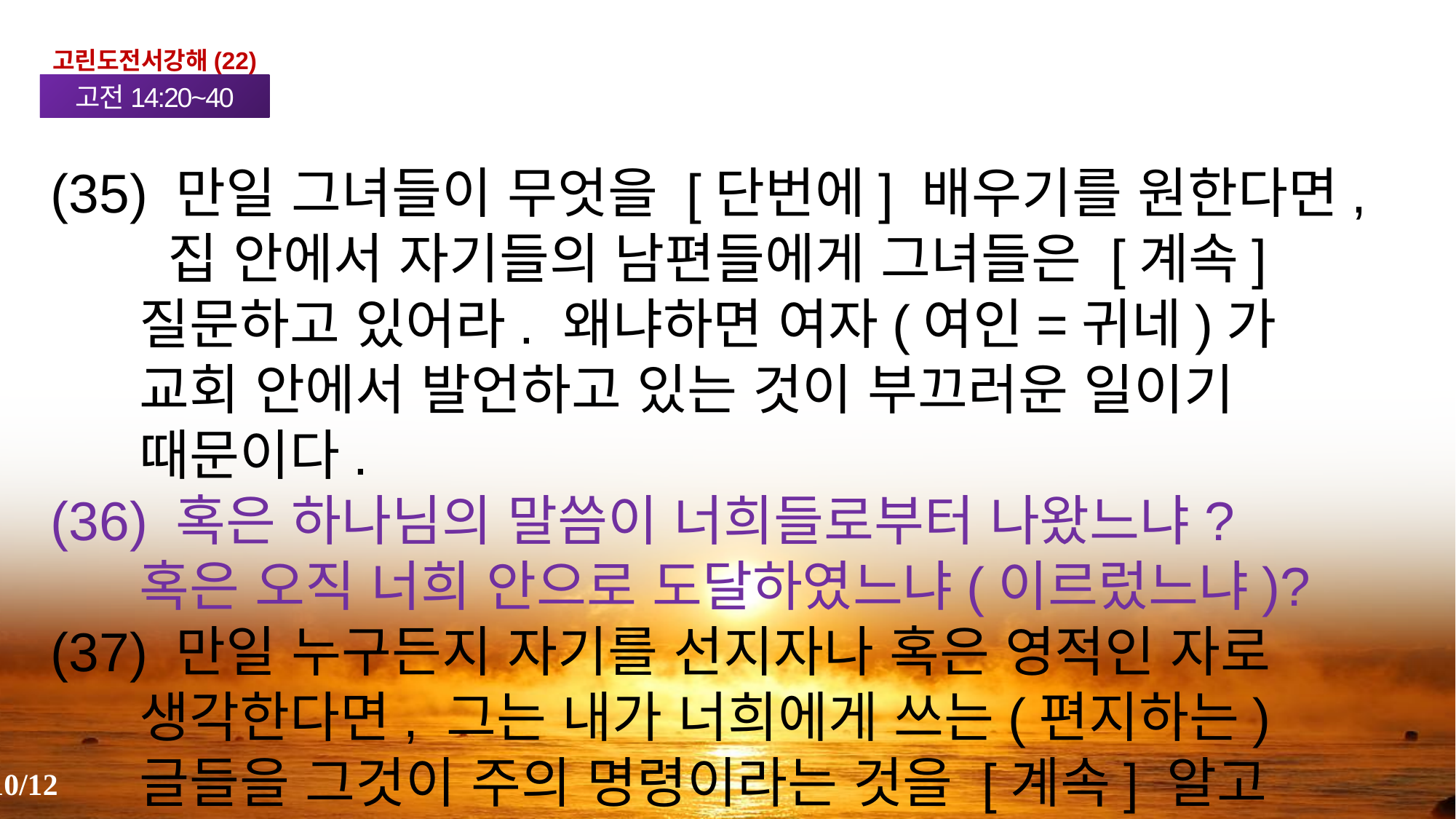

고린도전서강해(22)
고전14:20~40

(35) 만일 그녀들이 무엇을 [단번에] 배우기를 원한다면, 집 안에서 자기들의 남편들에게 그녀들은 [계속] 질문하고 있어라. 왜냐하면 여자(여인=귀네)가 교회 안에서 발언하고 있는 것이 부끄러운 일이기 때문이다.
(36) 혹은 하나님의 말씀이 너희들로부터 나왔느냐? 혹은 오직 너희 안으로 도달하였느냐(이르렀느냐)?
(37) 만일 누구든지 자기를 선지자나 혹은 영적인 자로 생각한다면, 그는 내가 너희에게 쓰는(편지하는) 글들을 그것이 주의 명령이라는 것을 [계속] 알고 있어라.